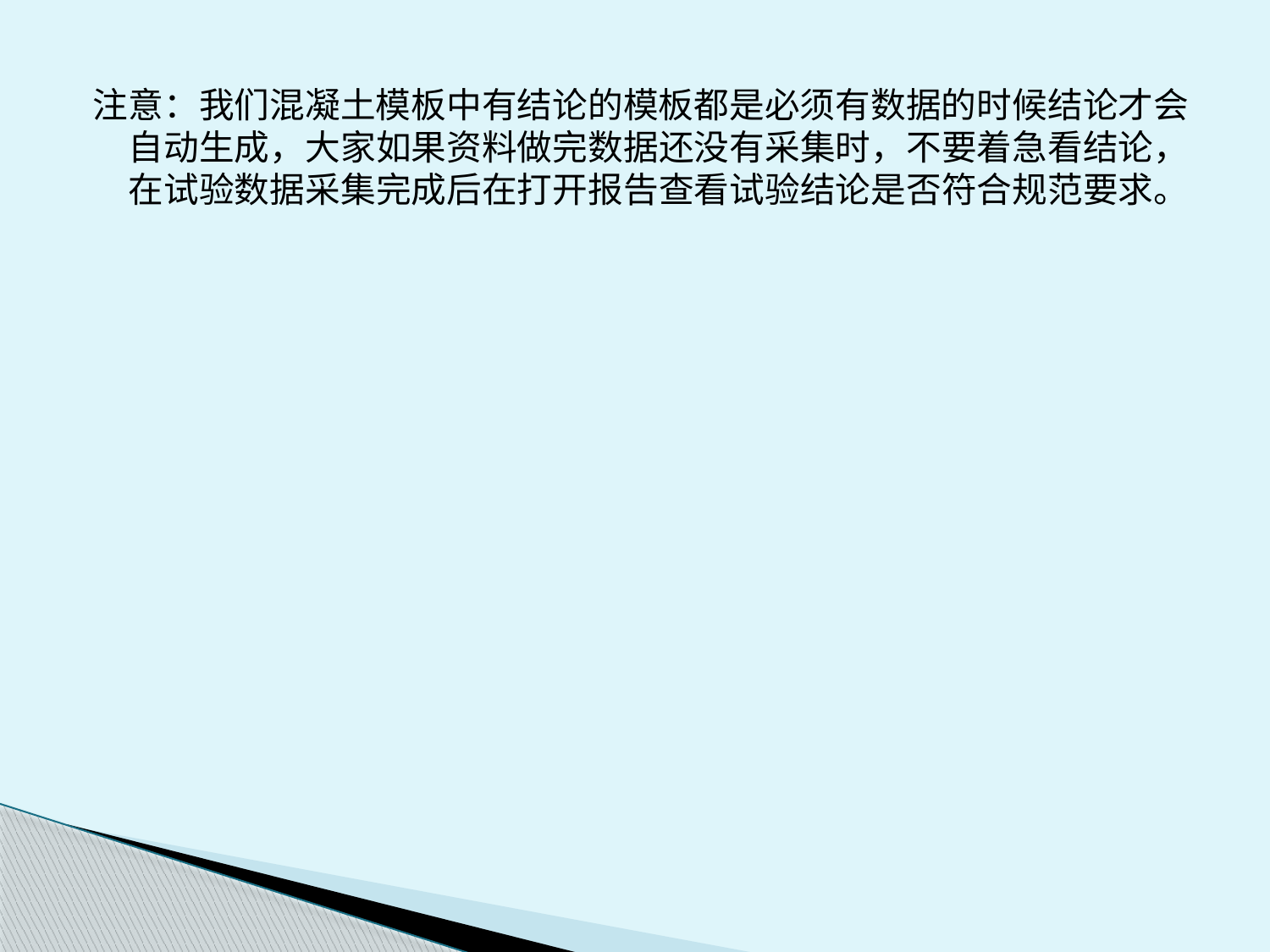

注意：我们混凝土模板中有结论的模板都是必须有数据的时候结论才会自动生成，大家如果资料做完数据还没有采集时，不要着急看结论，在试验数据采集完成后在打开报告查看试验结论是否符合规范要求。